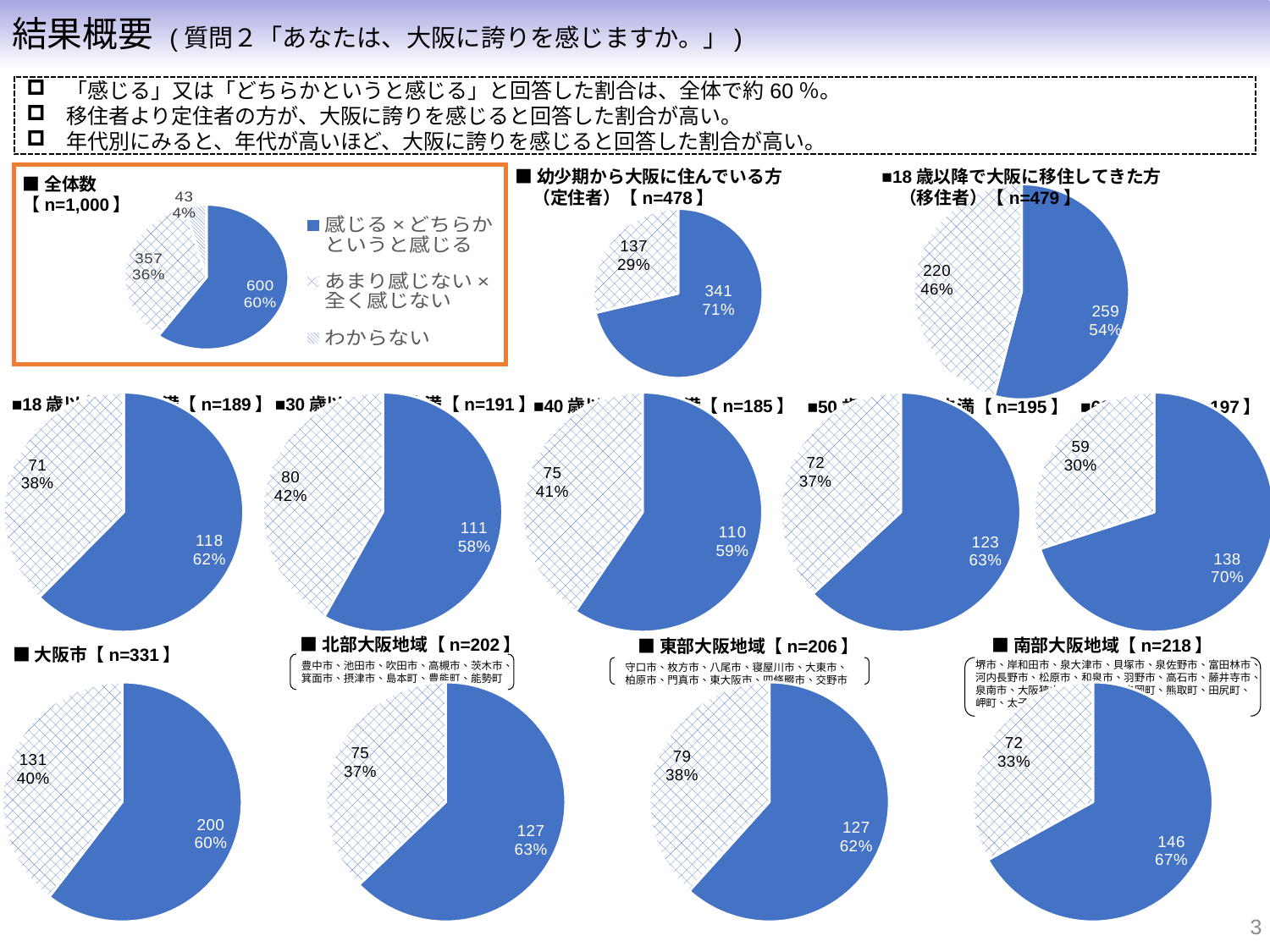

結果概要 (質問２「あなたは、大阪に誇りを感じますか。」)
「感じる」又は「どちらかというと感じる」と回答した割合は、全体で約60％。
移住者より定住者の方が、大阪に誇りを感じると回答した割合が高い。
年代別にみると、年代が高いほど、大阪に誇りを感じると回答した割合が高い。
■幼少期から大阪に住んでいる方
　（定住者）【n=478】
■18歳以降で大阪に移住してきた方
　（移住者）【n=479】

### Chart

| Category | 誇り |
|---|---|
| 感じる×どちらかというと感じる | 600.0 |
| あまり感じない×全く感じない | 357.0 |
| わからない | 43.0 |
■全体数
【n=1,000】

### Chart

| Category | 18歳以降で大阪に移住してきた方（移住者） |
|---|---|
| 感じる×どちらかというと感じる | 259.0 |
| あまり感じない×全く感じない | 220.0 |

### Chart

| Category | 幼少期から大阪に住んでいる方（定住者） |
|---|---|
| 感じる×どちらかというと感じる | 341.0 |
| あまり感じない×全く感じない | 137.0 |
■30歳以上40歳未満【n=191】
■18歳以上30歳未満【n=189】

### Chart

| Category | 18歳以上30歳未満 |
|---|---|
| 感じる×どちらかというと感じる | 118.0 |
| あまり感じない×全く感じない | 71.0 |

### Chart

| Category | 30歳以上40歳未満 |
|---|---|
| 感じる×どちらかというと感じる | 111.0 |
| あまり感じない×全く感じない | 80.0 |

### Chart

| Category | 40歳以上50歳未満 |
|---|---|
| 感じる×どちらかというと感じる | 110.0 |
| あまり感じない×全く感じない | 75.0 |

### Chart

| Category | 50歳以上60歳未満 |
|---|---|
| 感じる×どちらかというと感じる | 123.0 |
| あまり感じない×全く感じない | 72.0 |

### Chart

| Category | 60歳以上86歳未満 |
|---|---|
| 感じる×どちらかというと感じる | 138.0 |
| あまり感じない×全く感じない | 59.0 |
■40歳以上50歳未満【n=185】
■50歳以上60歳未満【n=195】
■60歳以上【n=197】
■北部大阪地域【n=202】
■南部大阪地域【n=218】
■東部大阪地域【n=206】
■大阪市【n=331】
堺市、岸和田市、泉大津市、貝塚市、泉佐野市、富田林市、
河内長野市、松原市、和泉市、羽野市、高石市、藤井寺市、
泉南市、大阪狭山市、阪南市、忠岡町、熊取町、田尻町、
岬町、太子町、河南町、千早赤阪村
豊中市、池田市、吹田市、高槻市、茨木市、
箕面市、摂津市、島本町、豊能町、能勢町

守口市、枚方市、八尾市、寝屋川市、大東市、
柏原市、門真市、東大阪市、四條畷市、交野市

### Chart

| Category | 大阪市 |
|---|---|
| 感じる×どちらかというと感じる | 200.0 |
| あまり感じない×全く感じない | 131.0 |

### Chart

| Category | 北部大阪地域 |
|---|---|
| 感じる×どちらかというと感じる | 127.0 |
| あまり感じない×全く感じない | 75.0 |

### Chart

| Category | 東部大阪地域 |
|---|---|
| 感じる×どちらかというと感じる | 127.0 |
| あまり感じない×全く感じない | 79.0 |

### Chart

| Category | 南部大阪地域 |
|---|---|
| 感じる×どちらかというと感じる | 146.0 |
| あまり感じない×全く感じない | 72.0 |
3